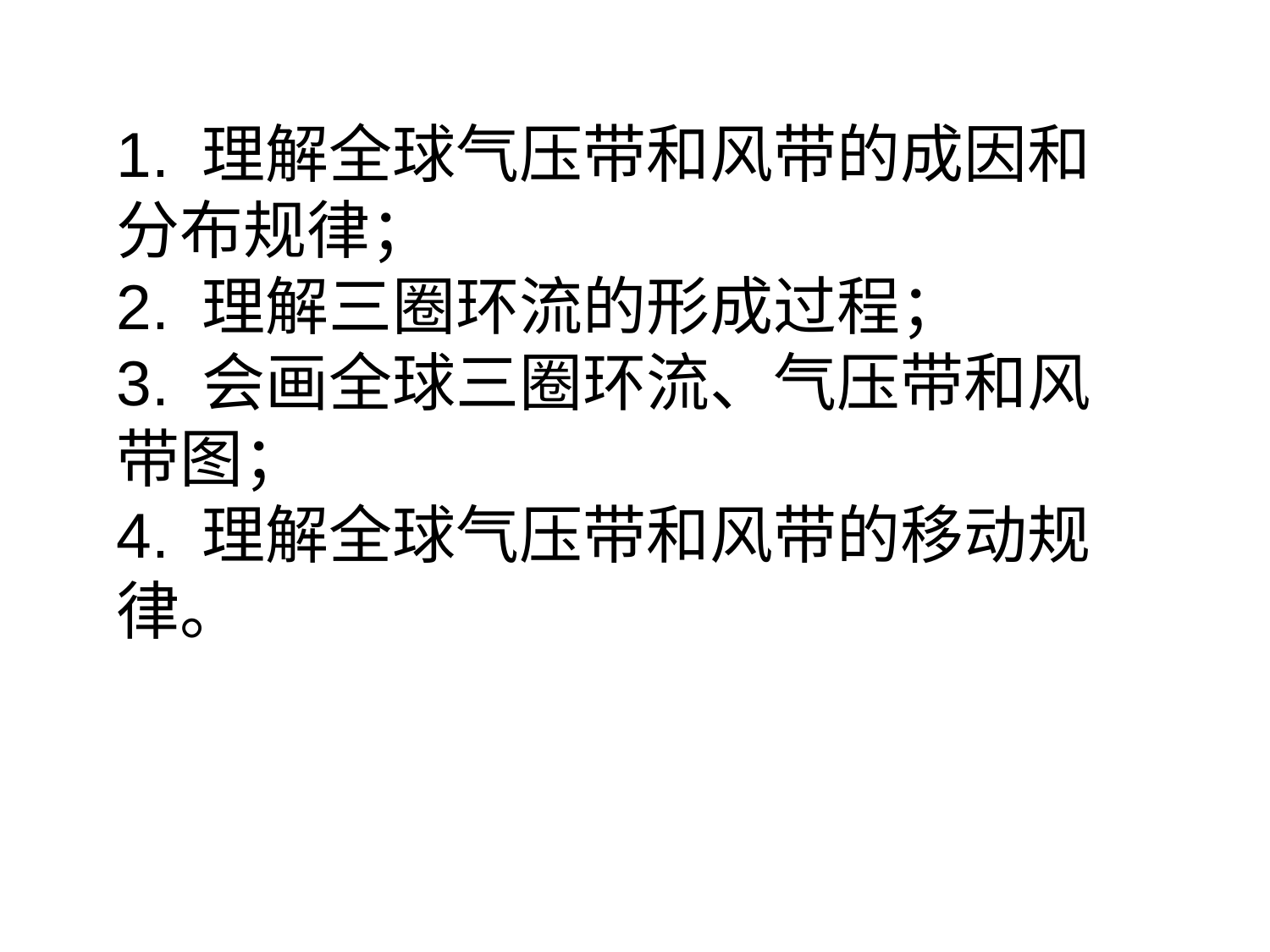

1. 理解全球气压带和风带的成因和分布规律；
2. 理解三圈环流的形成过程；
3. 会画全球三圈环流、气压带和风带图；
4. 理解全球气压带和风带的移动规律。